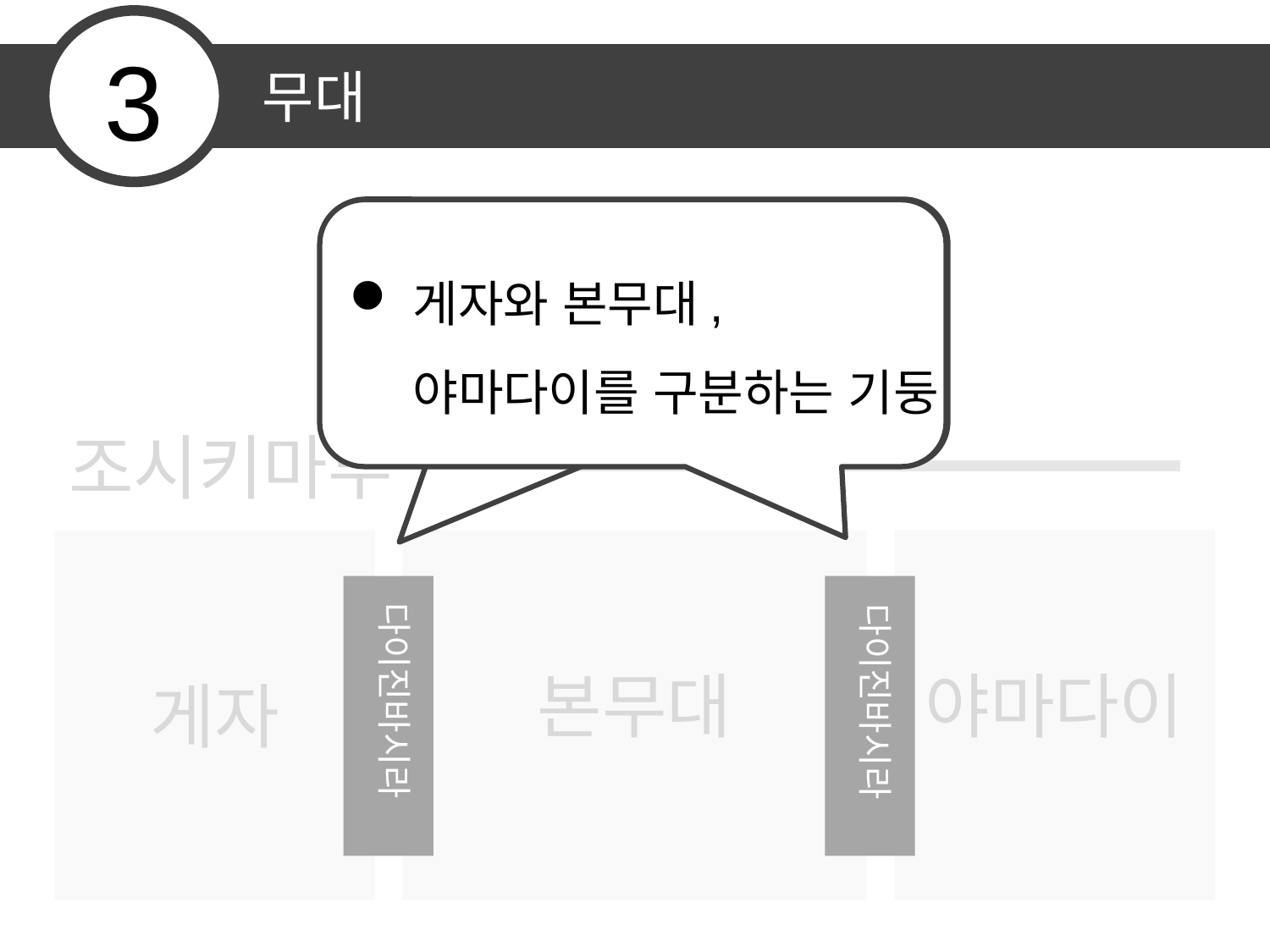

3

무대

게자와 본무대, 야마다이를 구분하는 기둥
관중석
조시키마루

야마다이

게자

본무대

다이진바시라

다이진바시라